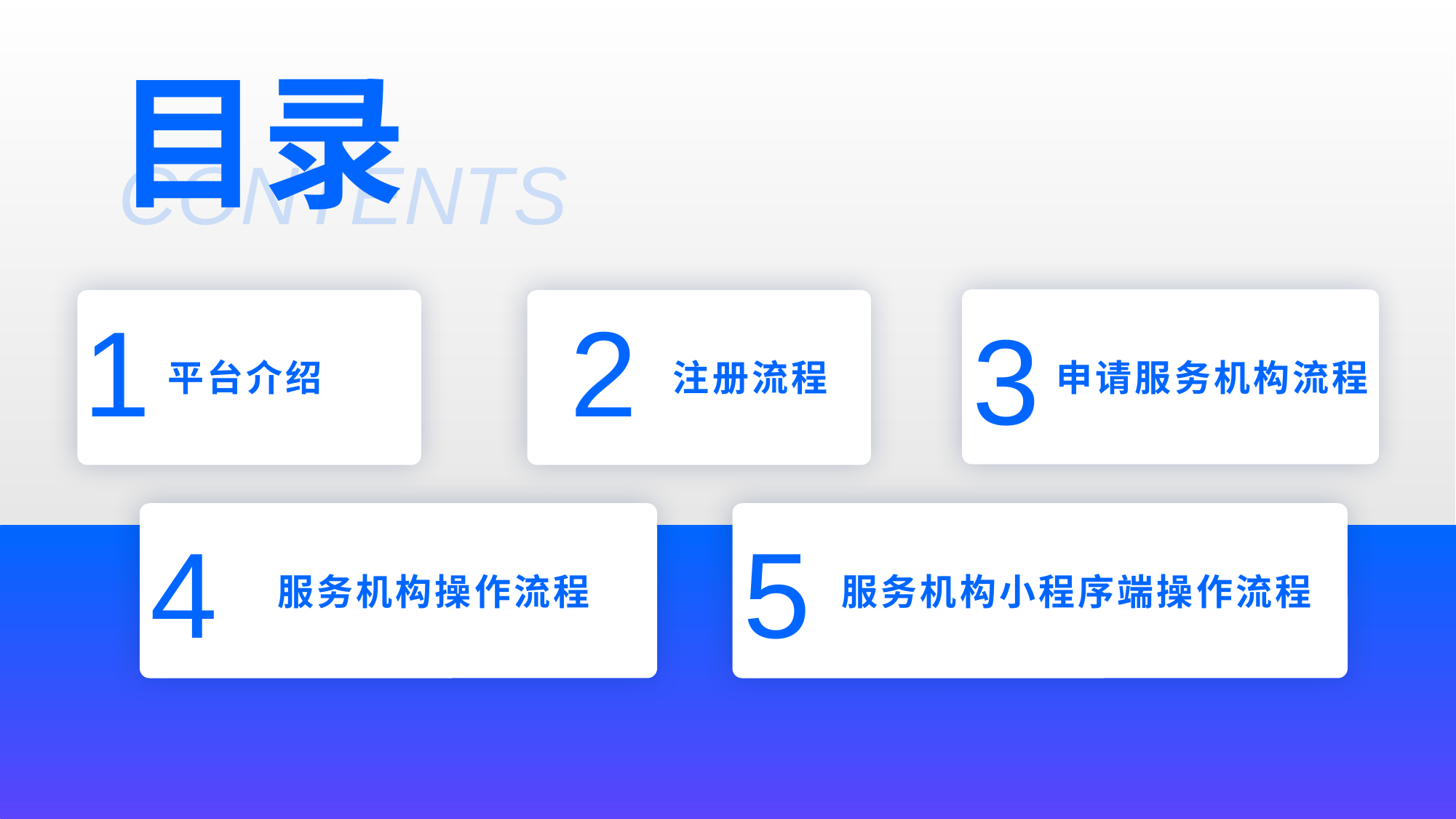

目录
CONTENTS

2

1
3
平台介绍
注册流程
申请服务机构流程

4
5

服务机构操作流程
服务机构小程序端操作流程